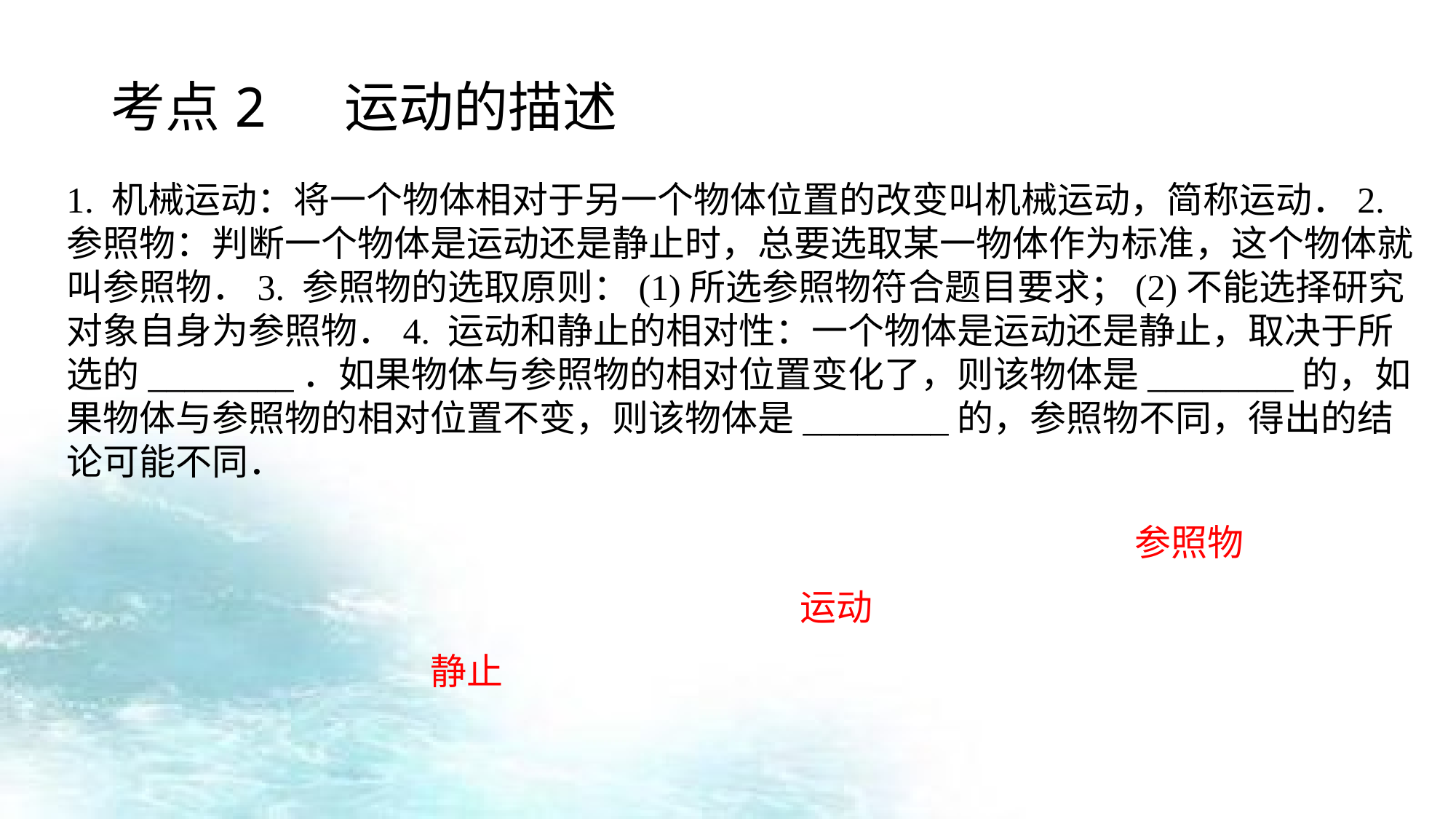

考点2  运动的描述
1. 机械运动：将一个物体相对于另一个物体位置的改变叫机械运动，简称运动．2. 参照物：判断一个物体是运动还是静止时，总要选取某一物体作为标准，这个物体就叫参照物．3. 参照物的选取原则：(1)所选参照物符合题目要求；(2)不能选择研究对象自身为参照物．4. 运动和静止的相对性：一个物体是运动还是静止，取决于所选的________．如果物体与参照物的相对位置变化了，则该物体是________的，如果物体与参照物的相对位置不变，则该物体是________的，参照物不同，得出的结论可能不同．

参照物
运动
静止